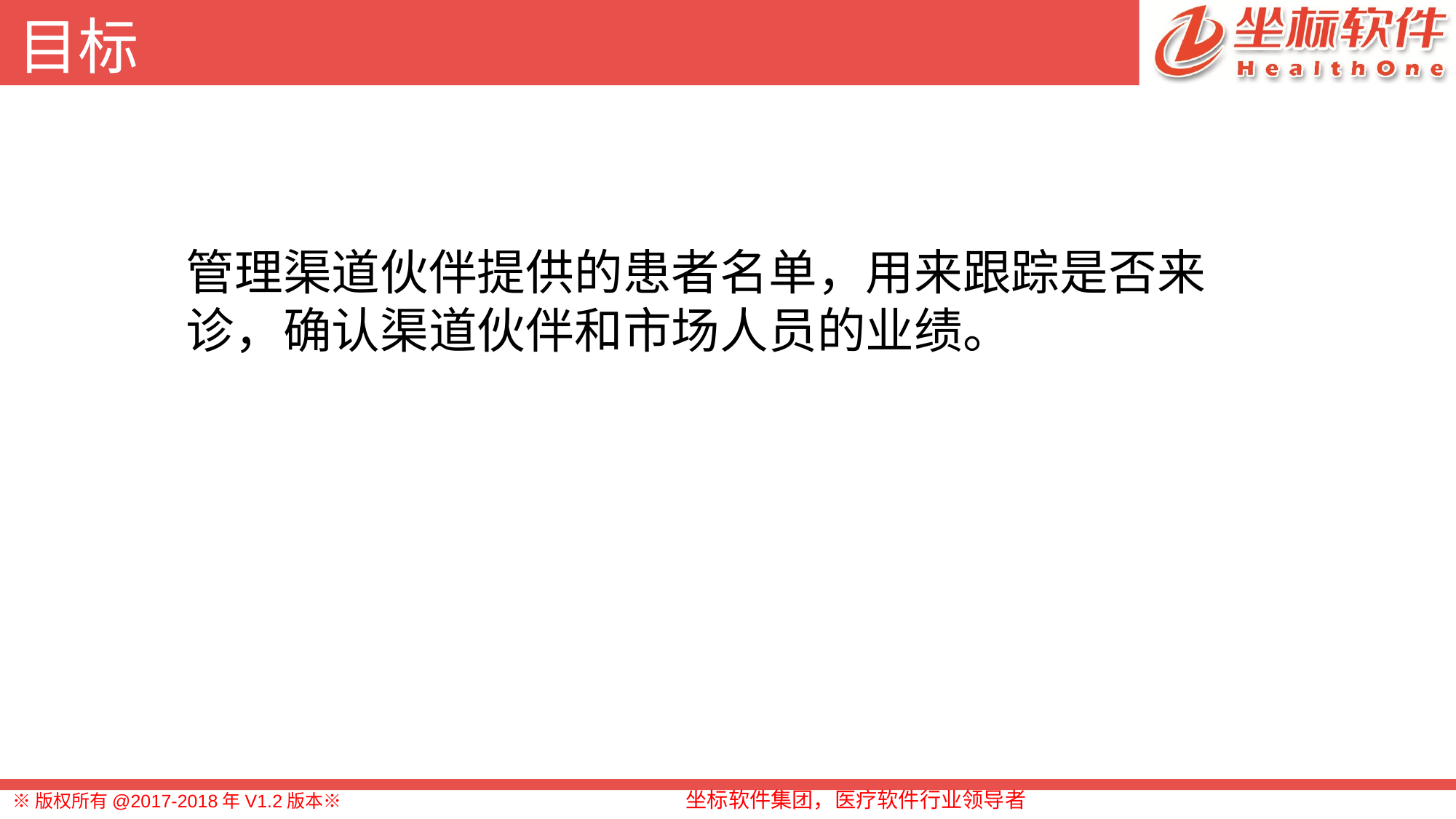

目标
管理渠道伙伴提供的患者名单，用来跟踪是否来诊，确认渠道伙伴和市场人员的业绩。